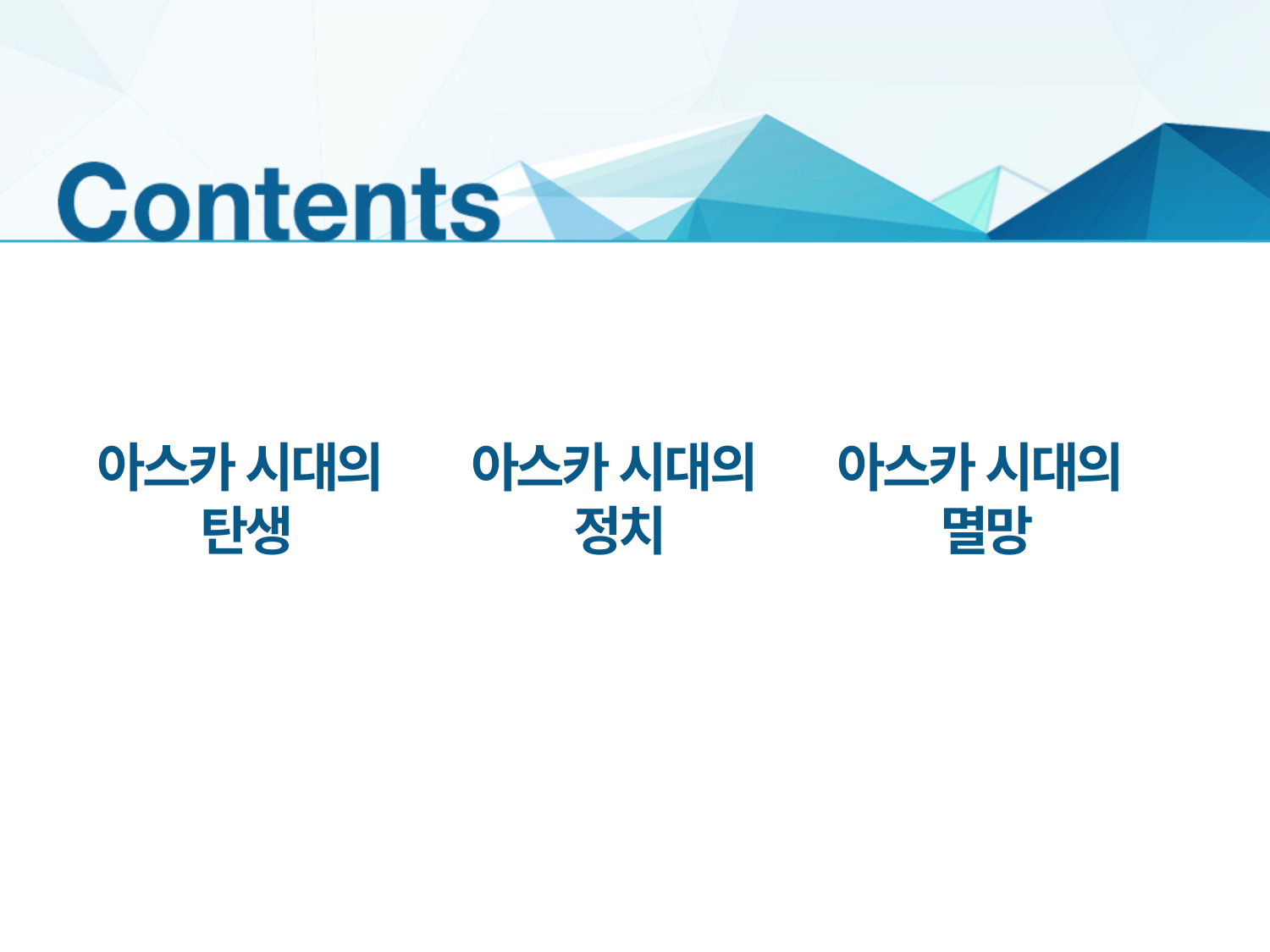

아스카 시대의
탄생
아스카 시대의
정치
아스카 시대의
멸망